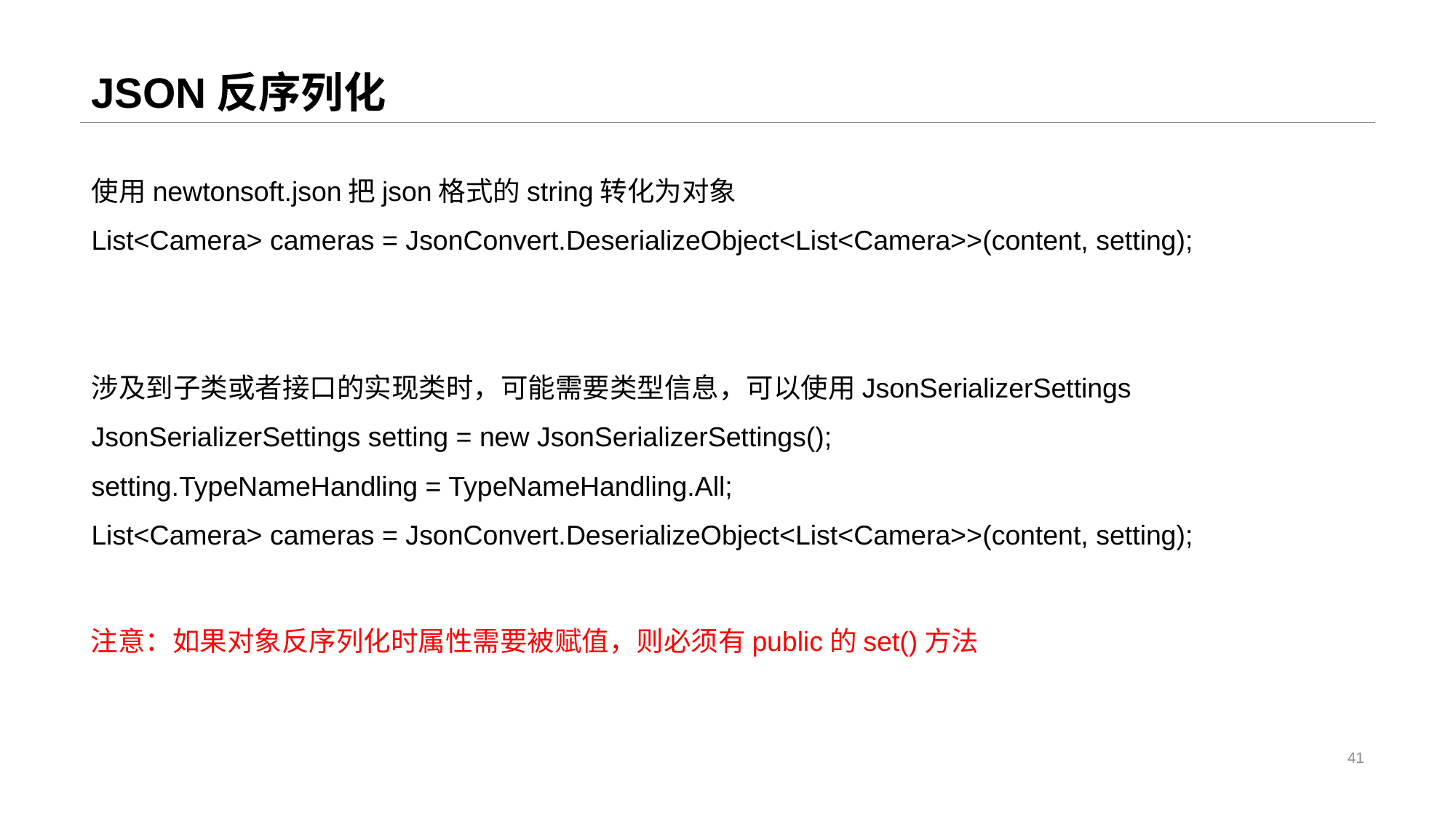

# JSON反序列化
使用newtonsoft.json把json格式的string转化为对象
List<Camera> cameras = JsonConvert.DeserializeObject<List<Camera>>(content, setting);

涉及到子类或者接口的实现类时，可能需要类型信息，可以使用JsonSerializerSettings
JsonSerializerSettings setting = new JsonSerializerSettings();
setting.TypeNameHandling = TypeNameHandling.All;
List<Camera> cameras = JsonConvert.DeserializeObject<List<Camera>>(content, setting);
注意：如果对象反序列化时属性需要被赋值，则必须有public的set()方法
41